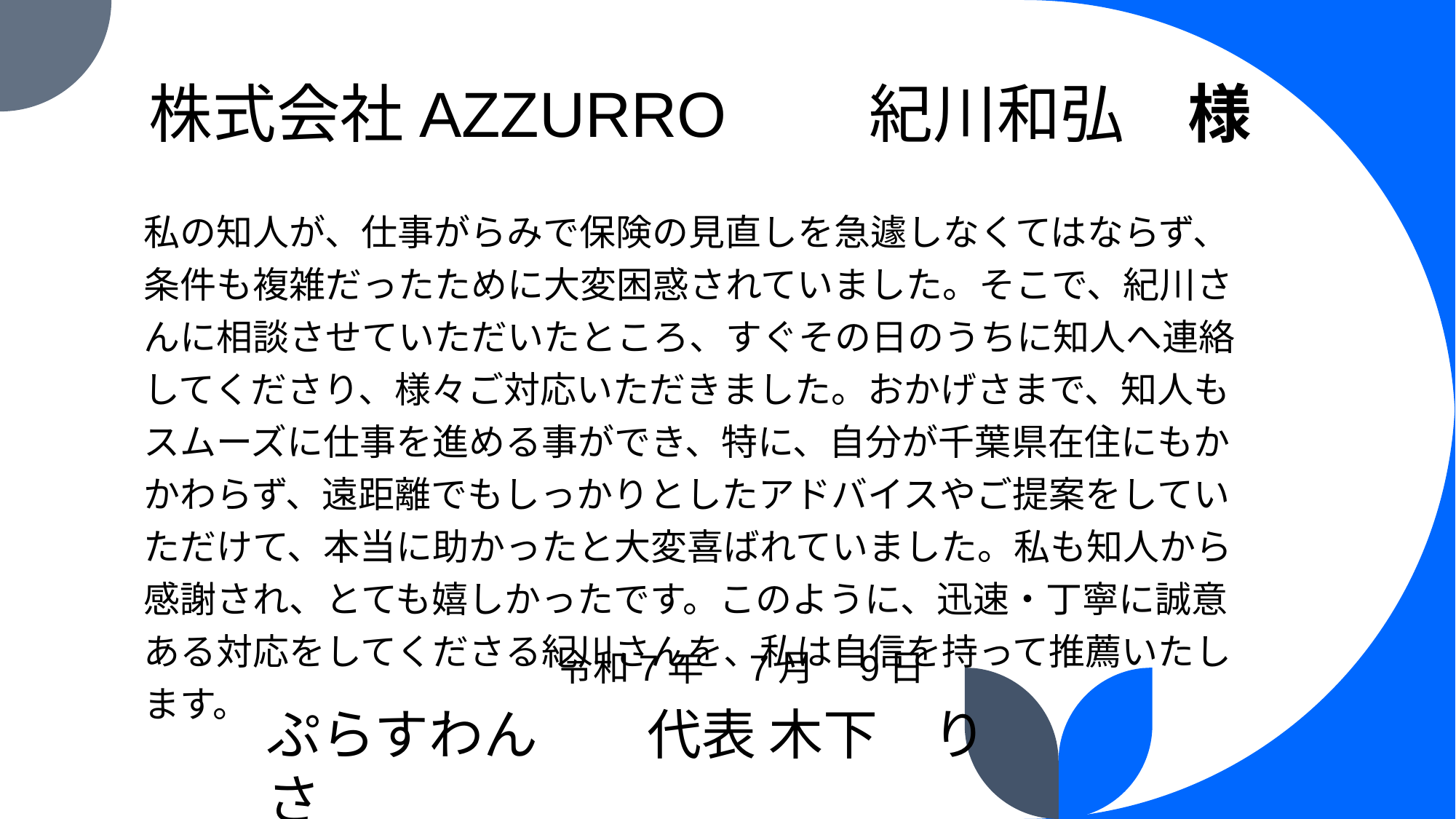

# 株式会社AZZURRO　　紀川和弘　様
私の知人が、仕事がらみで保険の見直しを急遽しなくてはならず、条件も複雑だったために大変困惑されていました。そこで、紀川さんに相談させていただいたところ、すぐその日のうちに知人へ連絡してくださり、様々ご対応いただきました。おかげさまで、知人もスムーズに仕事を進める事ができ、特に、自分が千葉県在住にもかかわらず、遠距離でもしっかりとしたアドバイスやご提案をしていただけて、本当に助かったと大変喜ばれていました。私も知人から感謝され、とても嬉しかったです。このように、迅速・丁寧に誠意ある対応をしてくださる紀川さんを、私は自信を持って推薦いたします。
令和7年　7月　9日
ぷらすわん　　代表 木下　りさ